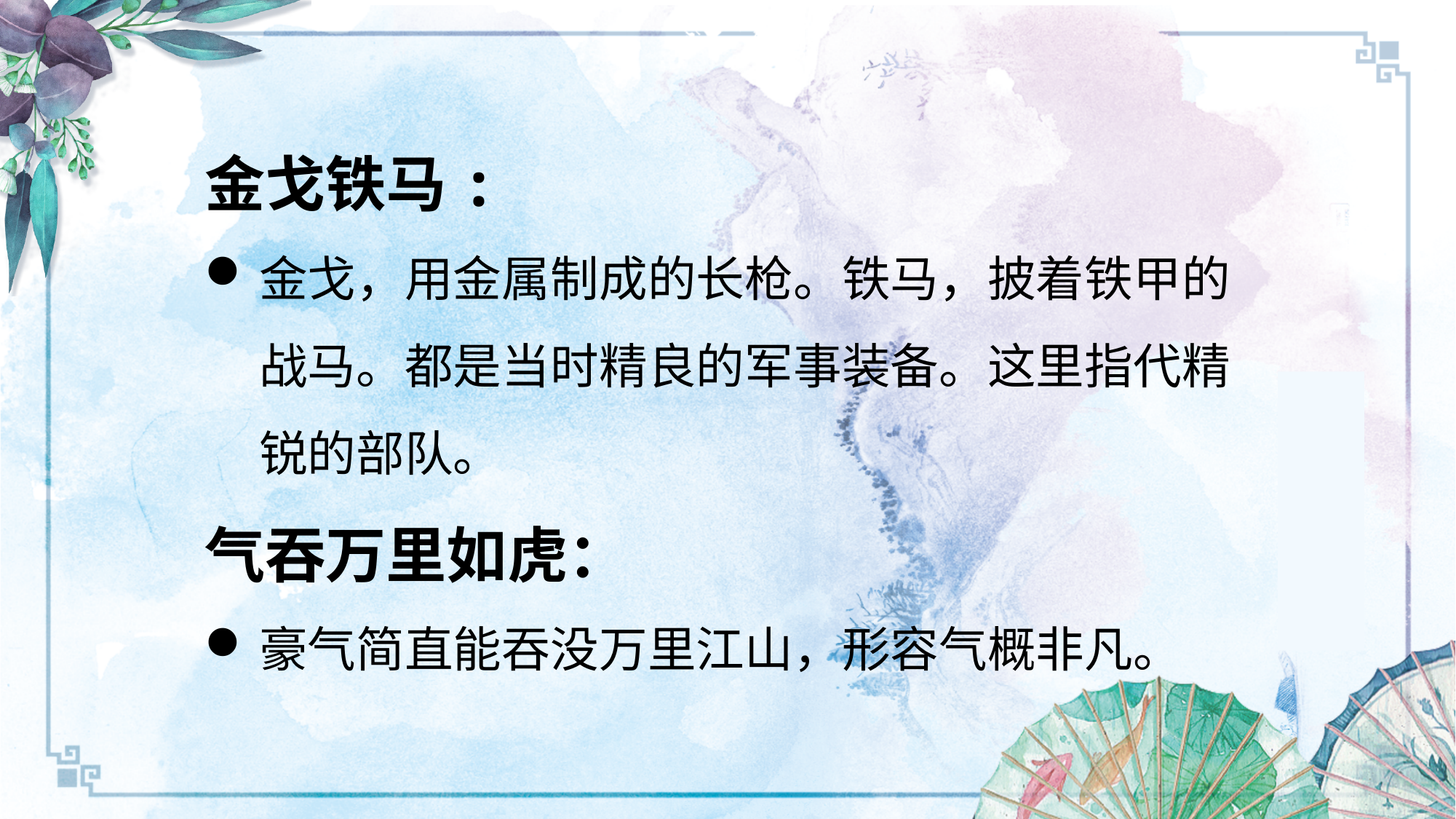

金戈铁马:
金戈，用金属制成的长枪。铁马，披着铁甲的战马。都是当时精良的军事装备。这里指代精锐的部队。
气吞万里如虎：
豪气简直能吞没万里江山，形容气概非凡。